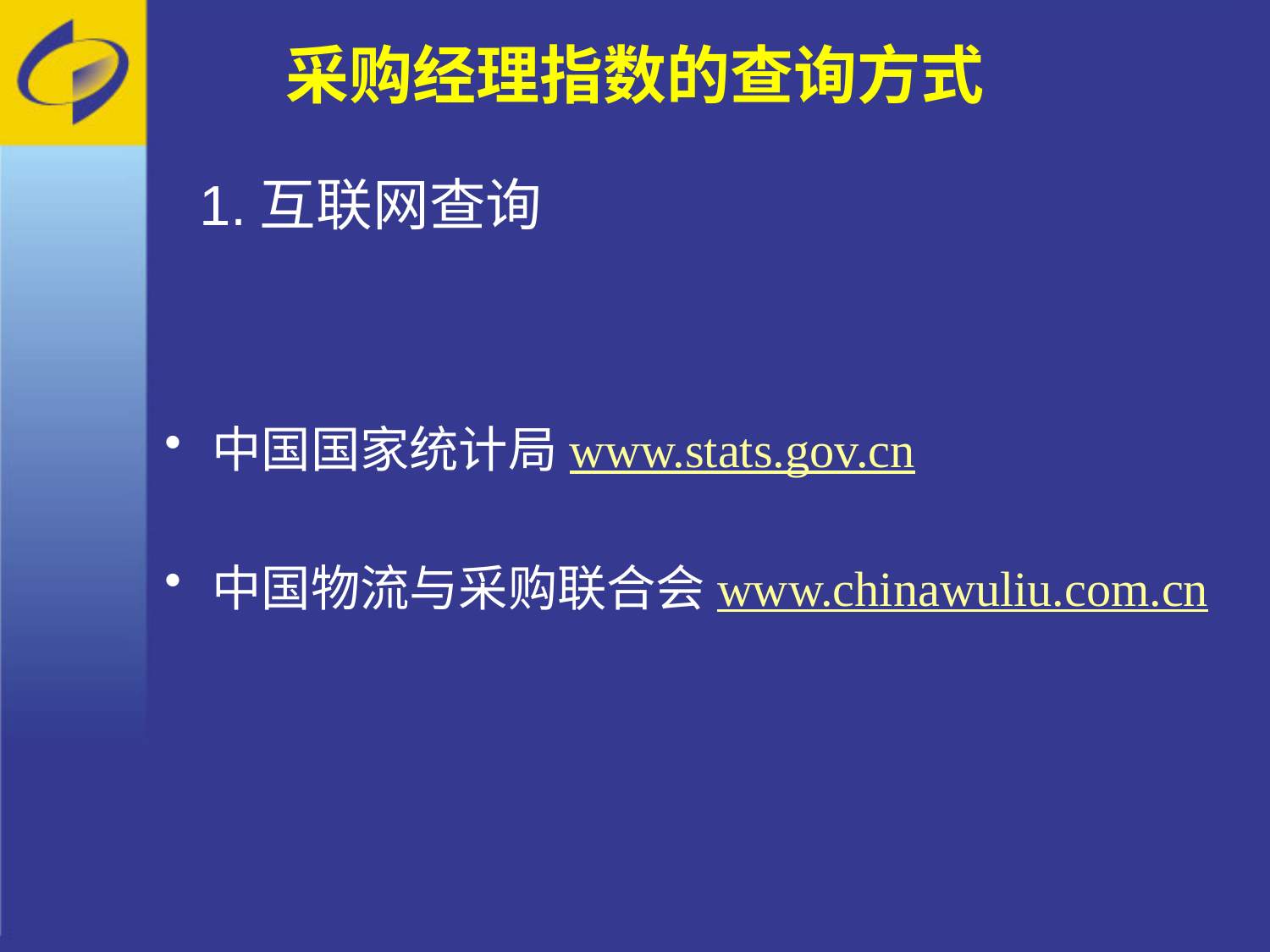

# 采购经理指数的查询方式
1.互联网查询
中国国家统计局www.stats.gov.cn

中国物流与采购联合会www.chinawuliu.com.cn